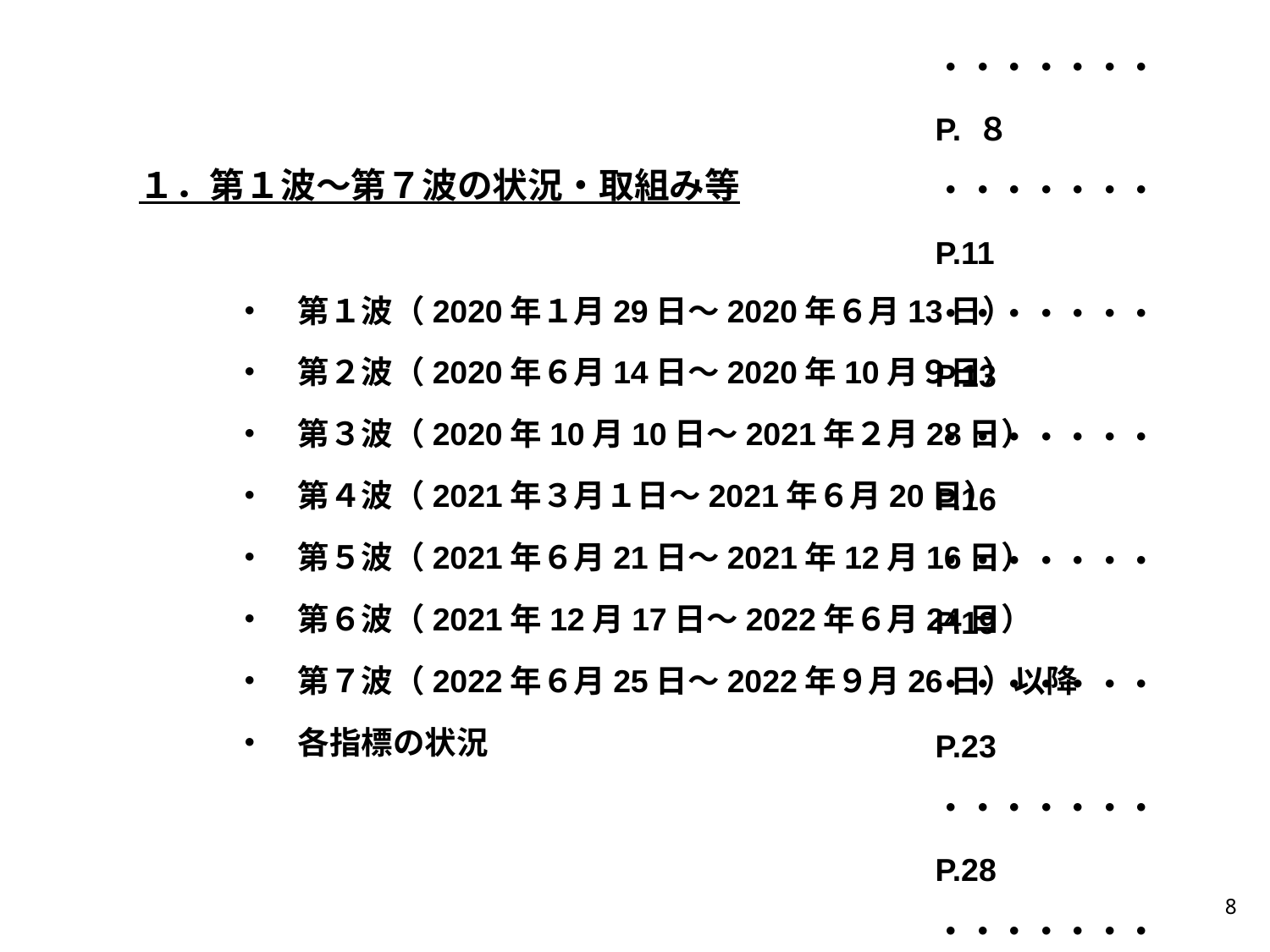

１．第１波～第７波の状況・取組み等

　　　・　第１波（2020年１月29日～2020年６月13日）
　　　・　第２波（2020年６月14日～2020年10月９日）
　　　・　第３波（2020年10月10日～2021年２月28日）
　　　・　第４波（2021年３月１日～2021年６月20日）
　　　・　第５波（2021年６月21日～2021年12月16日）
　　　・　第６波（2021年12月17日～2022年６月24日）
　　　・　第７波（2022年６月25日～2022年９月26日）以降
　　　・　各指標の状況
・・・・・・・P. ８
・・・・・・・P.11
・・・・・・・P.13
・・・・・・・P.16
・・・・・・・P.19
・・・・・・・P.23
・・・・・・・P.28
・・・・・・・P.31
8